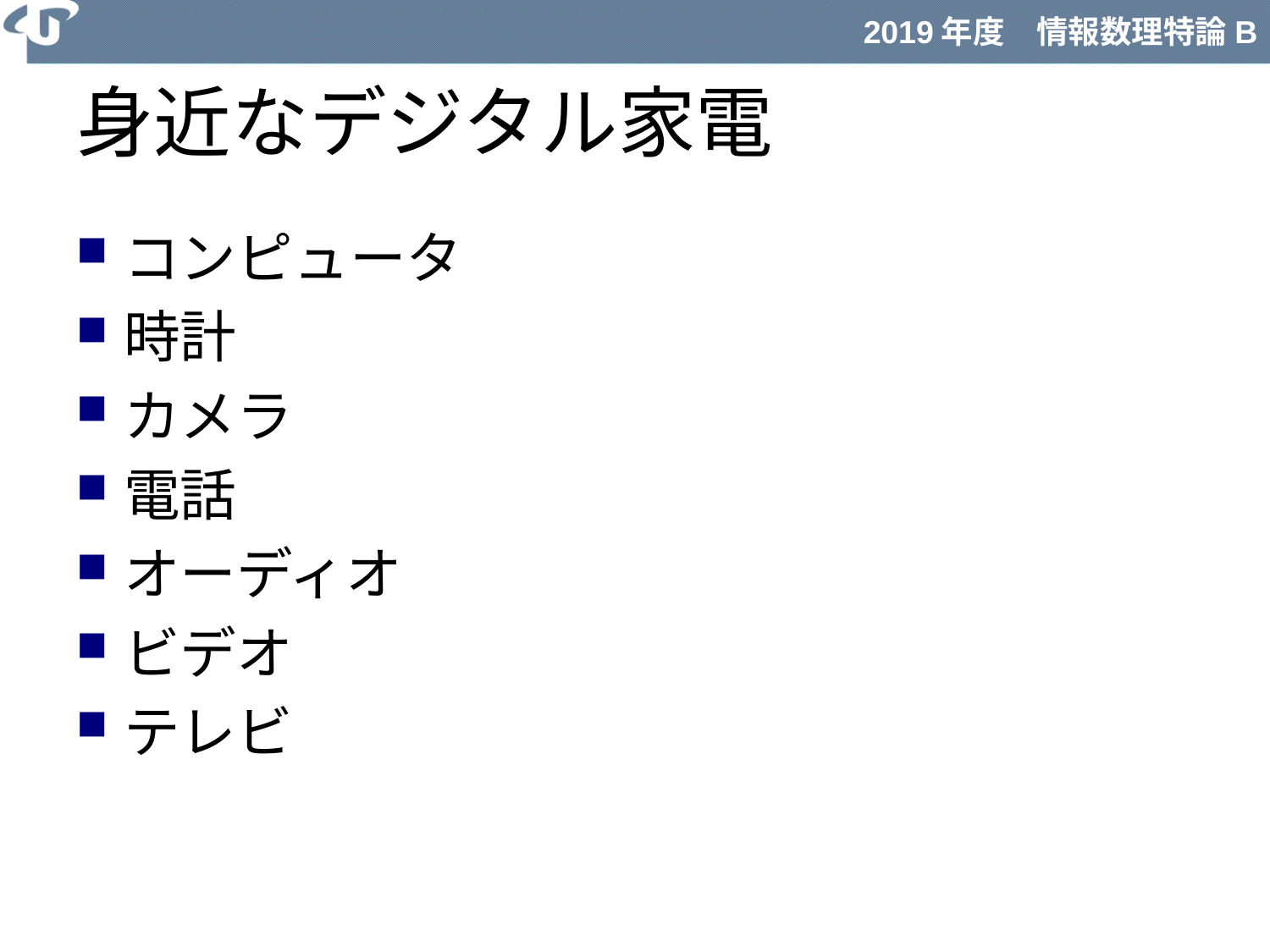

# 身近なデジタル家電
コンピュータ
時計
カメラ
電話
オーディオ
ビデオ
テレビ